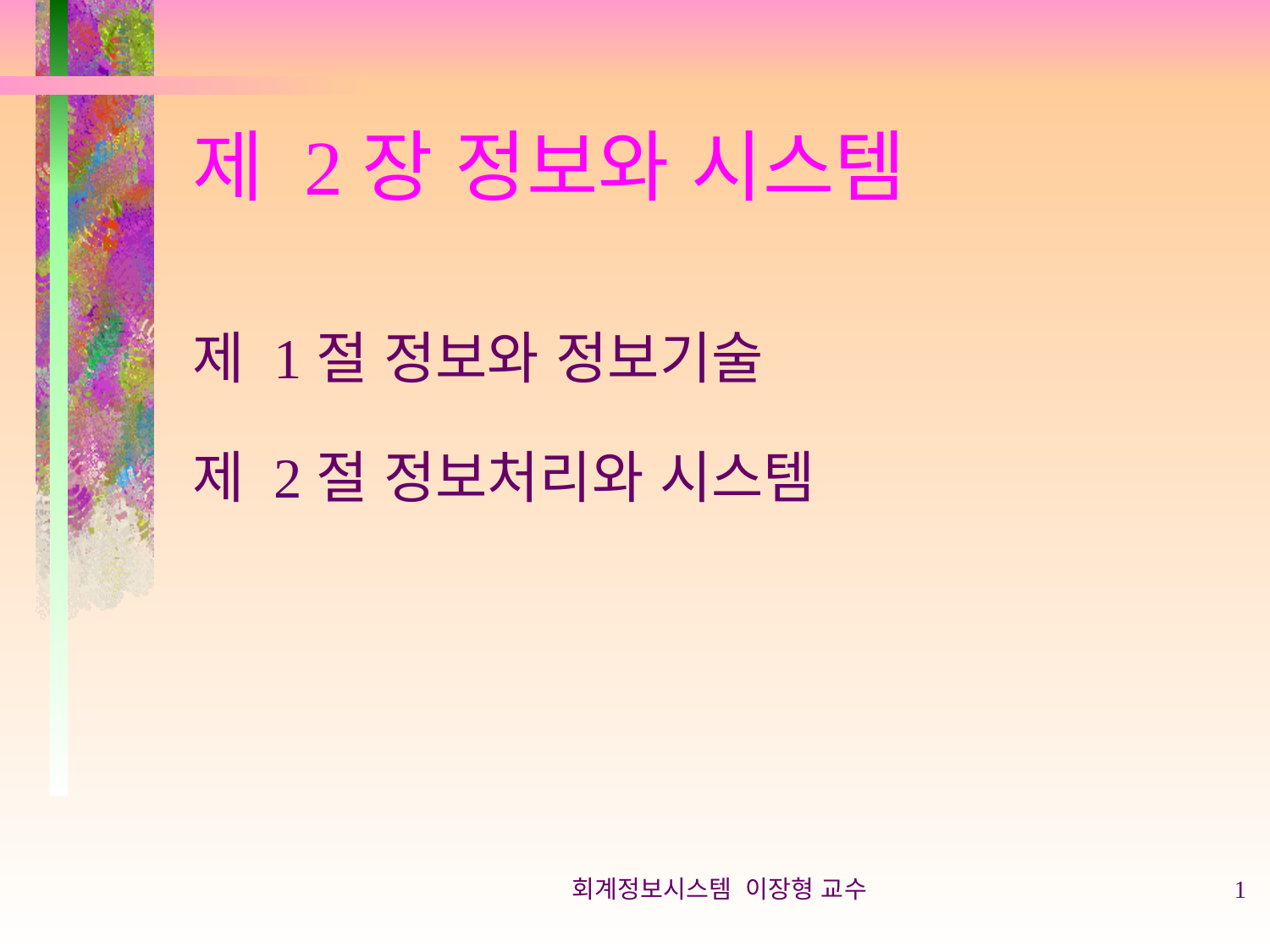

# 제 2장 정보와 시스템
제 1절 정보와 정보기술
제 2절 정보처리와 시스템

회계정보시스템  이장형 교수
1